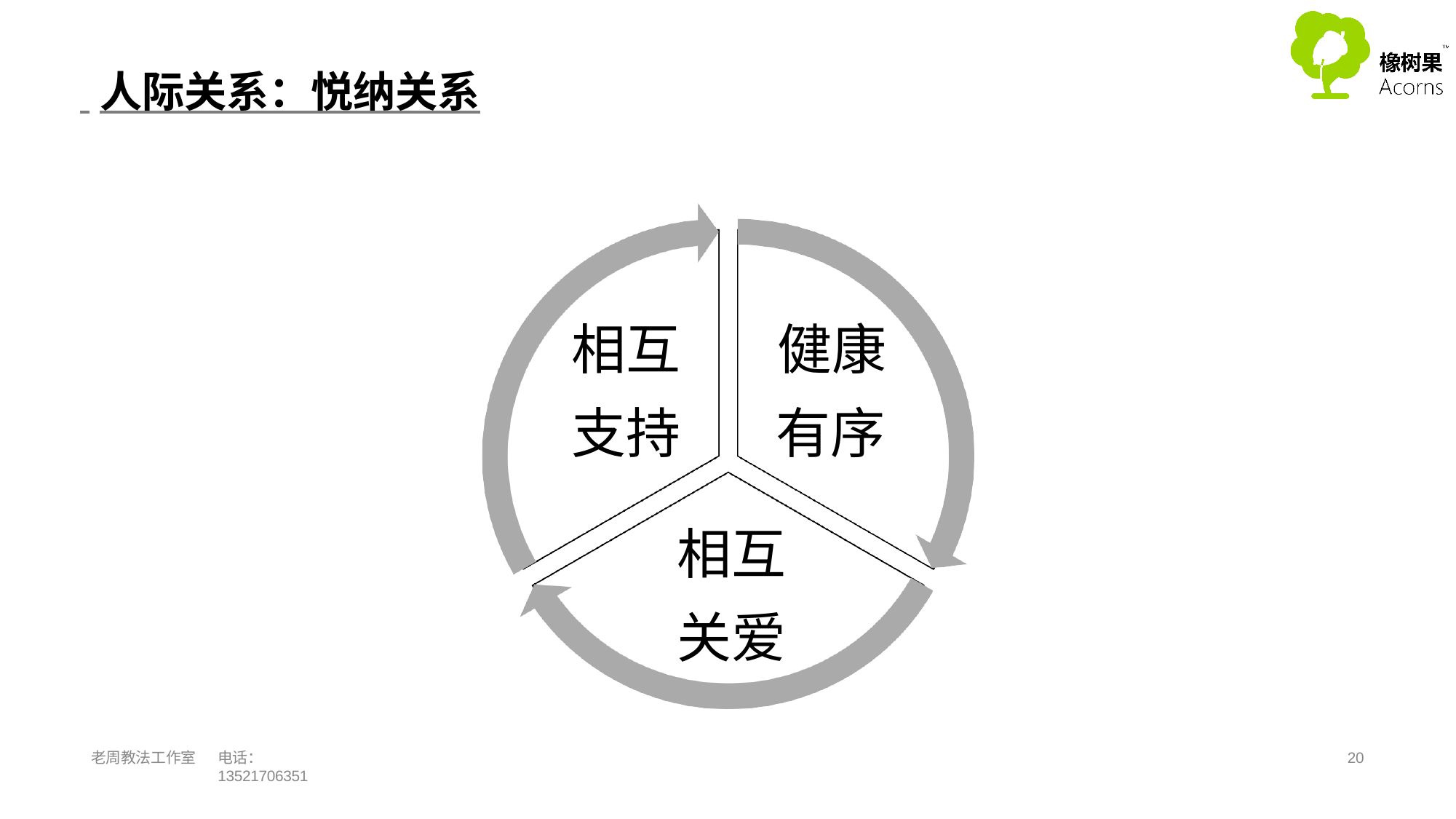

人际关系：悦纳关系

# 相互	健康
支持	有序
相互 关爱
老周教法工作室
电话：13521706351
20